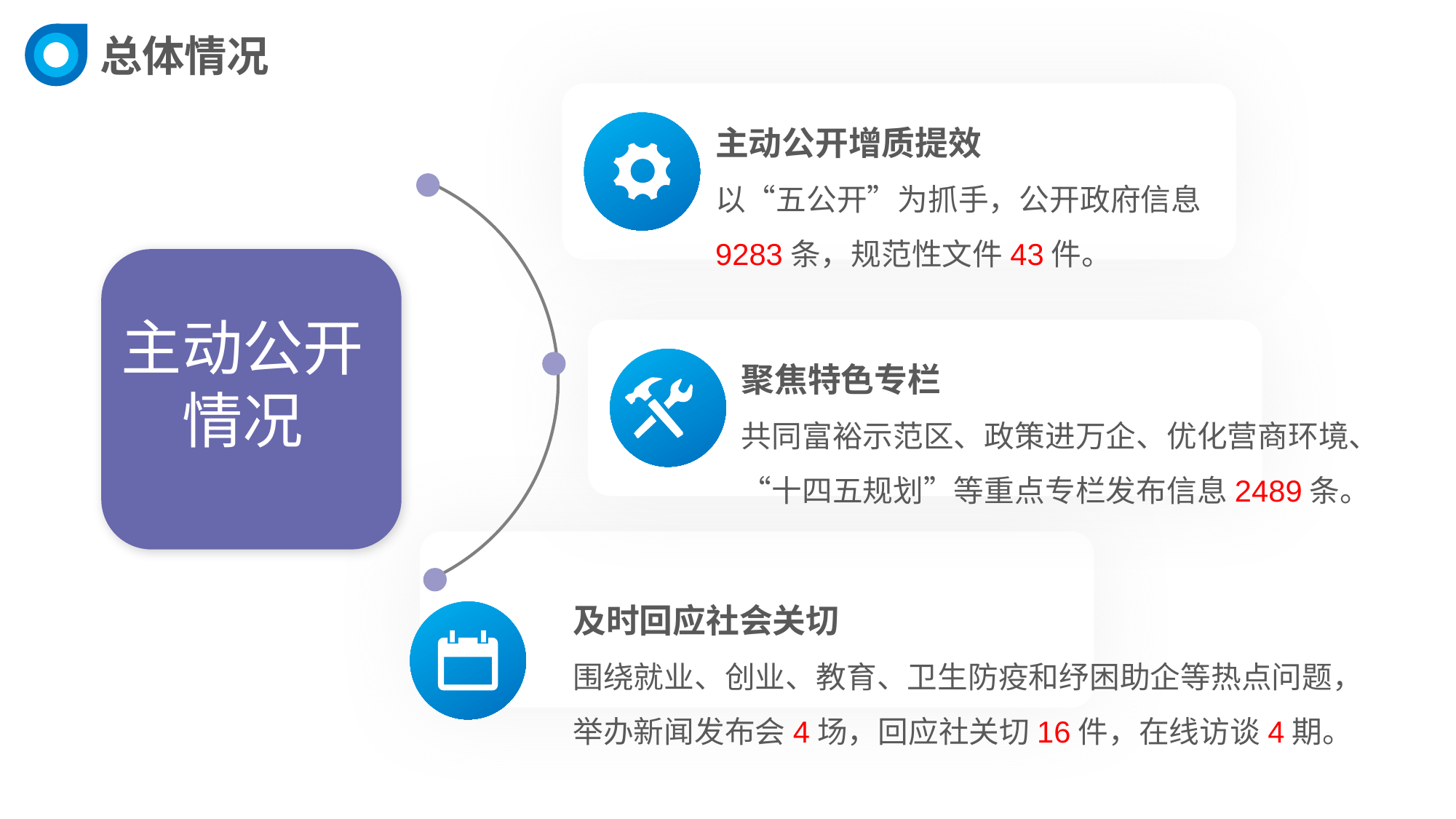

总体情况

主动公开增质提效
以“五公开”为抓手，公开政府信息9283条，规范性文件43件。

主动公开
情况

聚焦特色专栏
共同富裕示范区、政策进万企、优化营商环境、“十四五规划”等重点专栏发布信息2489条。

及时回应社会关切
围绕就业、创业、教育、卫生防疫和纾困助企等热点问题，举办新闻发布会4场，回应社关切16件，在线访谈4期。